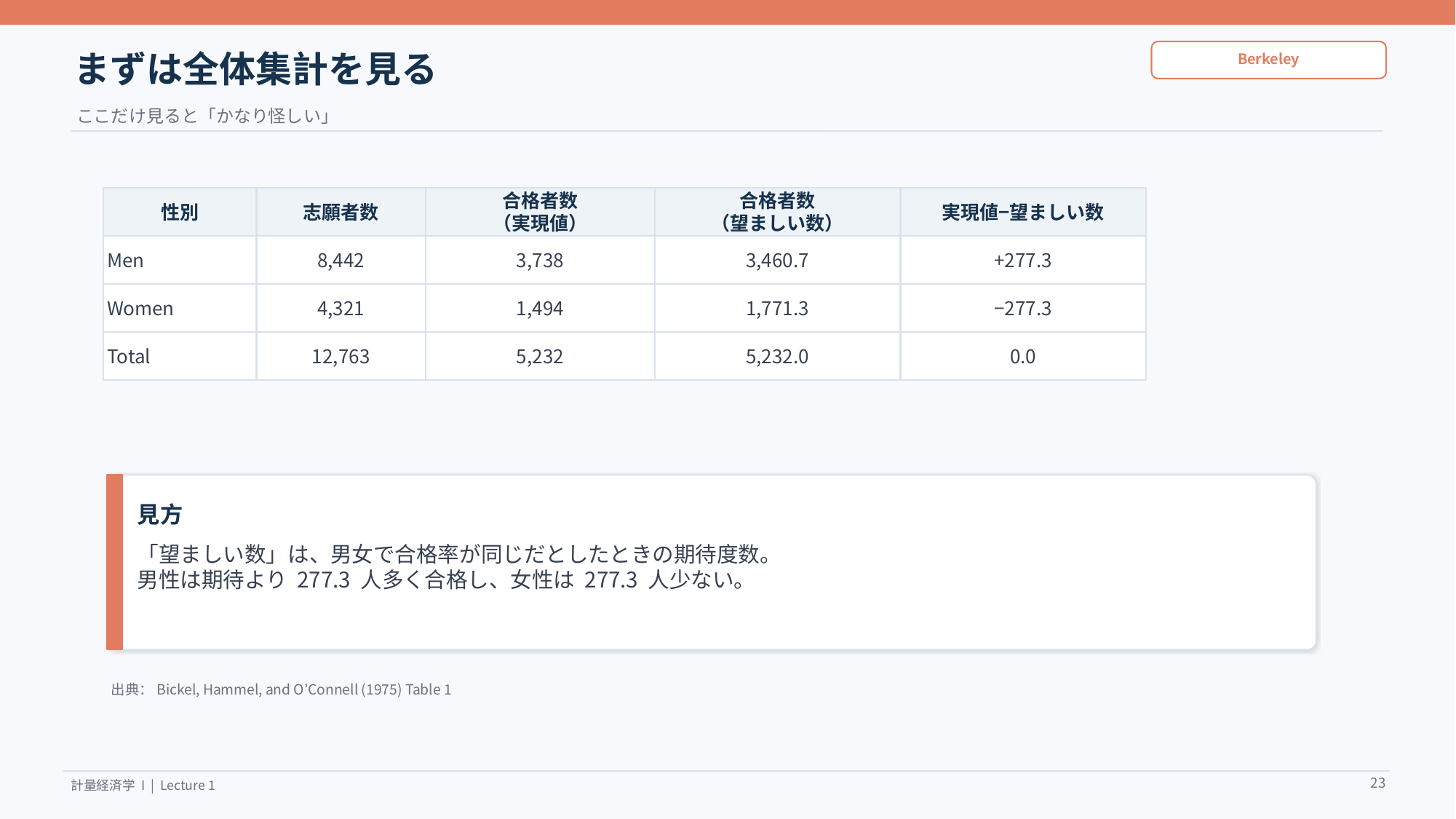

まずは全体集計を見る

Berkeley
ここだけ見ると「かなり怪しい」

性別
志願者数
合格者数
（実現値）
合格者数
（望ましい数）
実現値−望ましい数

Men
8,442
3,738
3,460.7
+277.3

Women
4,321
1,494
1,771.3
−277.3

Total
12,763
5,232
5,232.0
0.0

見方
「望ましい数」は、男女で合格率が同じだとしたときの期待度数。
男性は期待より 277.3 人多く合格し、女性は 277.3 人少ない。
出典：Bickel, Hammel, and O’Connell (1975) Table 1

23
計量経済学 I  |  Lecture 1